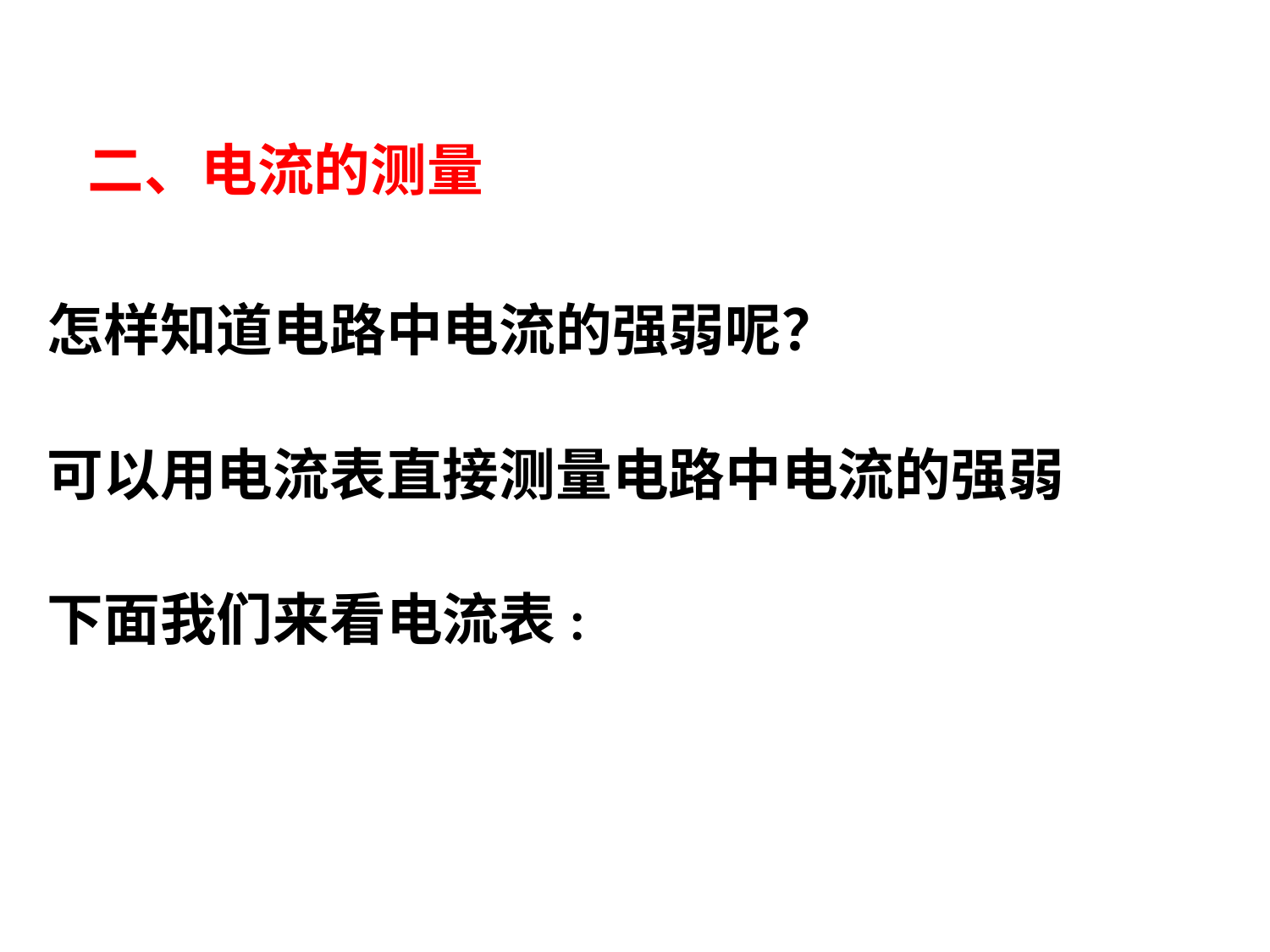

二、电流的测量
怎样知道电路中电流的强弱呢？

可以用电流表直接测量电路中电流的强弱

下面我们来看电流表: